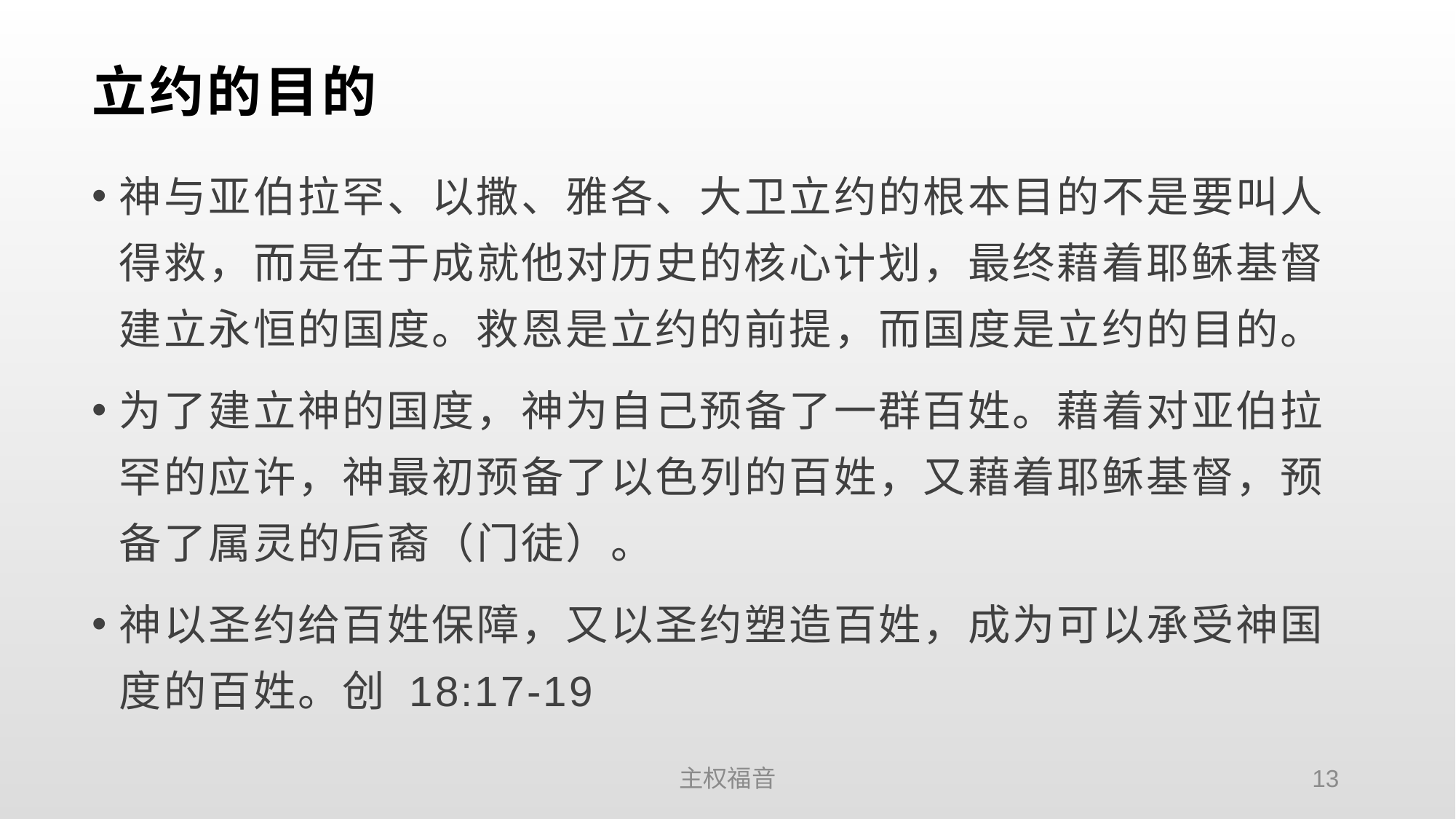

# 立约的目的
神与亚伯拉罕、以撒、雅各、大卫立约的根本目的不是要叫人得救，而是在于成就他对历史的核心计划，最终藉着耶稣基督建立永恒的国度。救恩是立约的前提，而国度是立约的目的。
为了建立神的国度，神为自己预备了一群百姓。藉着对亚伯拉罕的应许，神最初预备了以色列的百姓，又藉着耶稣基督，预备了属灵的后裔（门徒）。
神以圣约给百姓保障，又以圣约塑造百姓，成为可以承受神国度的百姓。创 18:17-19
主权福音
13